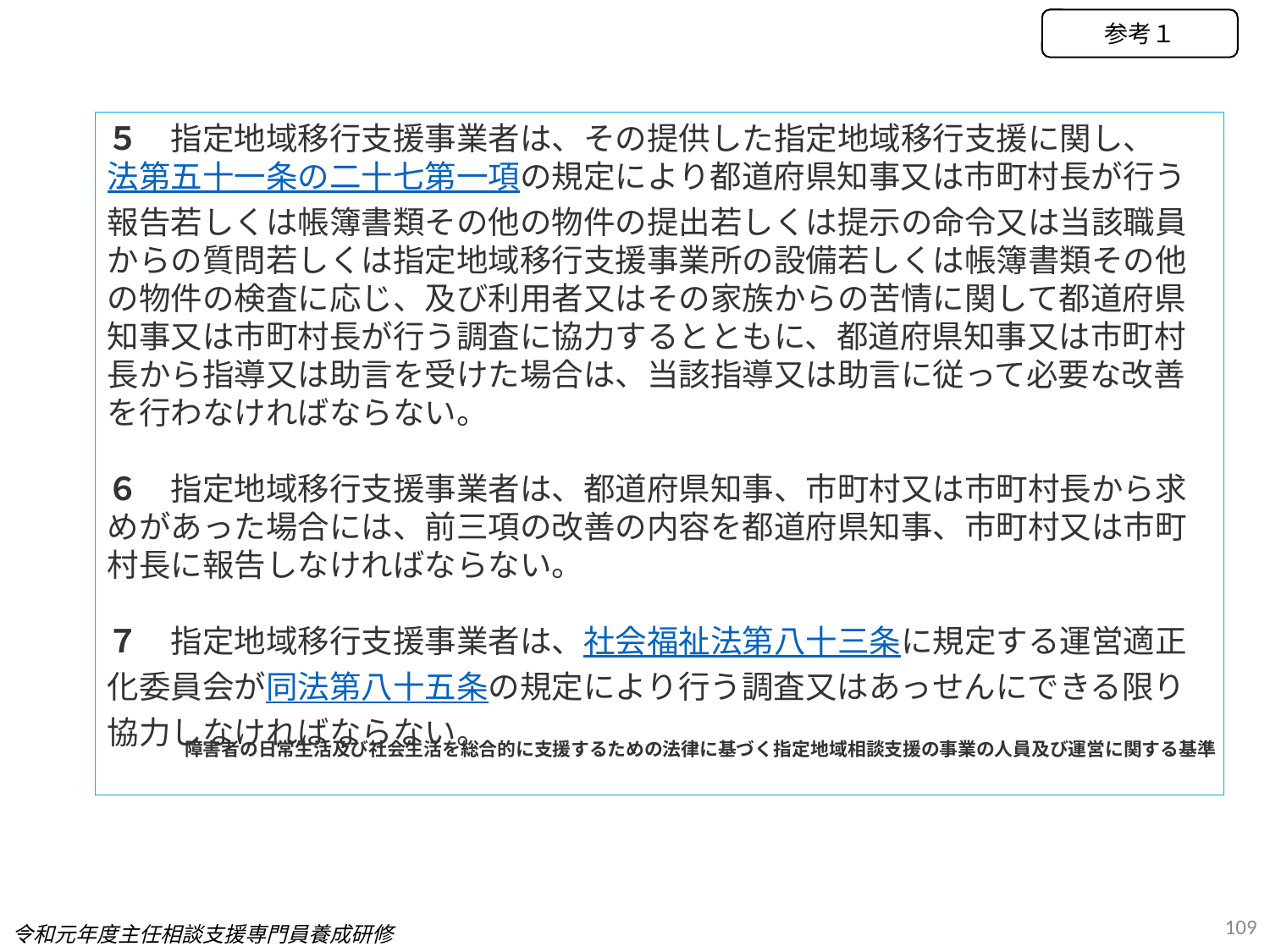

参考１
５　指定地域移行支援事業者は、その提供した指定地域移行支援に関し、法第五十一条の二十七第一項の規定により都道府県知事又は市町村長が行う報告若しくは帳簿書類その他の物件の提出若しくは提示の命令又は当該職員からの質問若しくは指定地域移行支援事業所の設備若しくは帳簿書類その他の物件の検査に応じ、及び利用者又はその家族からの苦情に関して都道府県知事又は市町村長が行う調査に協力するとともに、都道府県知事又は市町村長から指導又は助言を受けた場合は、当該指導又は助言に従って必要な改善を行わなければならない。

６　指定地域移行支援事業者は、都道府県知事、市町村又は市町村長から求めがあった場合には、前三項の改善の内容を都道府県知事、市町村又は市町村長に報告しなければならない。

７　指定地域移行支援事業者は、社会福祉法第八十三条に規定する運営適正化委員会が同法第八十五条の規定により行う調査又はあっせんにできる限り協力しなければならない。

障害者の日常生活及び社会生活を総合的に支援するための法律に基づく指定地域相談支援の事業の人員及び運営に関する基準
109
令和元年度主任相談支援専門員養成研修